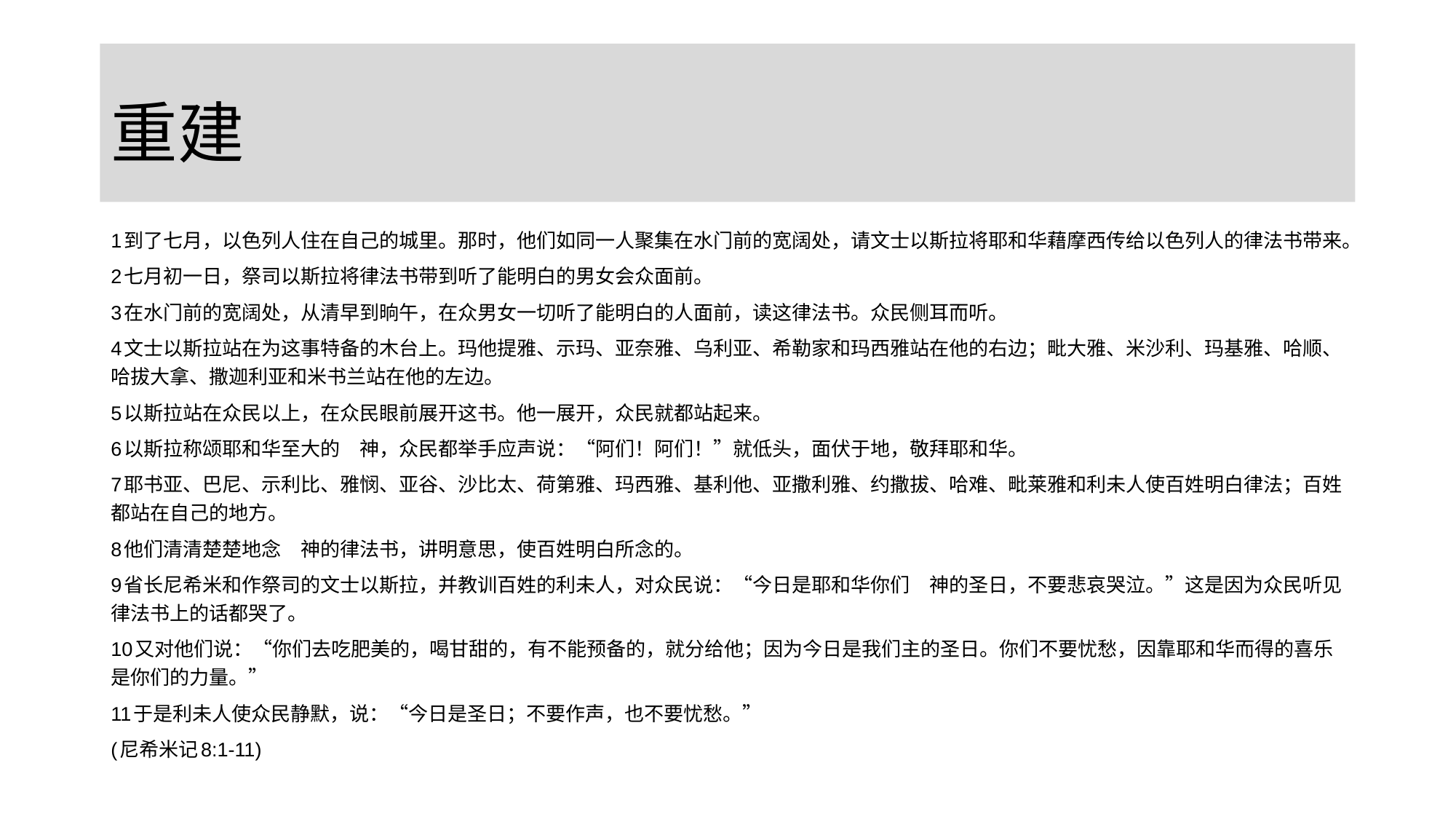

# 重建
1到了七月，以色列人住在自己的城里。那时，他们如同一人聚集在水门前的宽阔处，请文士以斯拉将耶和华藉摩西传给以色列人的律法书带来。
2七月初一日，祭司以斯拉将律法书带到听了能明白的男女会众面前。
3在水门前的宽阔处，从清早到晌午，在众男女一切听了能明白的人面前，读这律法书。众民侧耳而听。
4文士以斯拉站在为这事特备的木台上。玛他提雅、示玛、亚奈雅、乌利亚、希勒家和玛西雅站在他的右边；毗大雅、米沙利、玛基雅、哈顺、哈拔大拿、撒迦利亚和米书兰站在他的左边。
5以斯拉站在众民以上，在众民眼前展开这书。他一展开，众民就都站起来。
6以斯拉称颂耶和华至大的　神，众民都举手应声说：“阿们！阿们！”就低头，面伏于地，敬拜耶和华。
7耶书亚、巴尼、示利比、雅悯、亚谷、沙比太、荷第雅、玛西雅、基利他、亚撒利雅、约撒拔、哈难、毗莱雅和利未人使百姓明白律法；百姓都站在自己的地方。
8他们清清楚楚地念　神的律法书，讲明意思，使百姓明白所念的。
9省长尼希米和作祭司的文士以斯拉，并教训百姓的利未人，对众民说：“今日是耶和华你们　神的圣日，不要悲哀哭泣。”这是因为众民听见律法书上的话都哭了。
10又对他们说：“你们去吃肥美的，喝甘甜的，有不能预备的，就分给他；因为今日是我们主的圣日。你们不要忧愁，因靠耶和华而得的喜乐是你们的力量。”
11于是利未人使众民静默，说：“今日是圣日；不要作声，也不要忧愁。”
(尼希米记8:1-11)